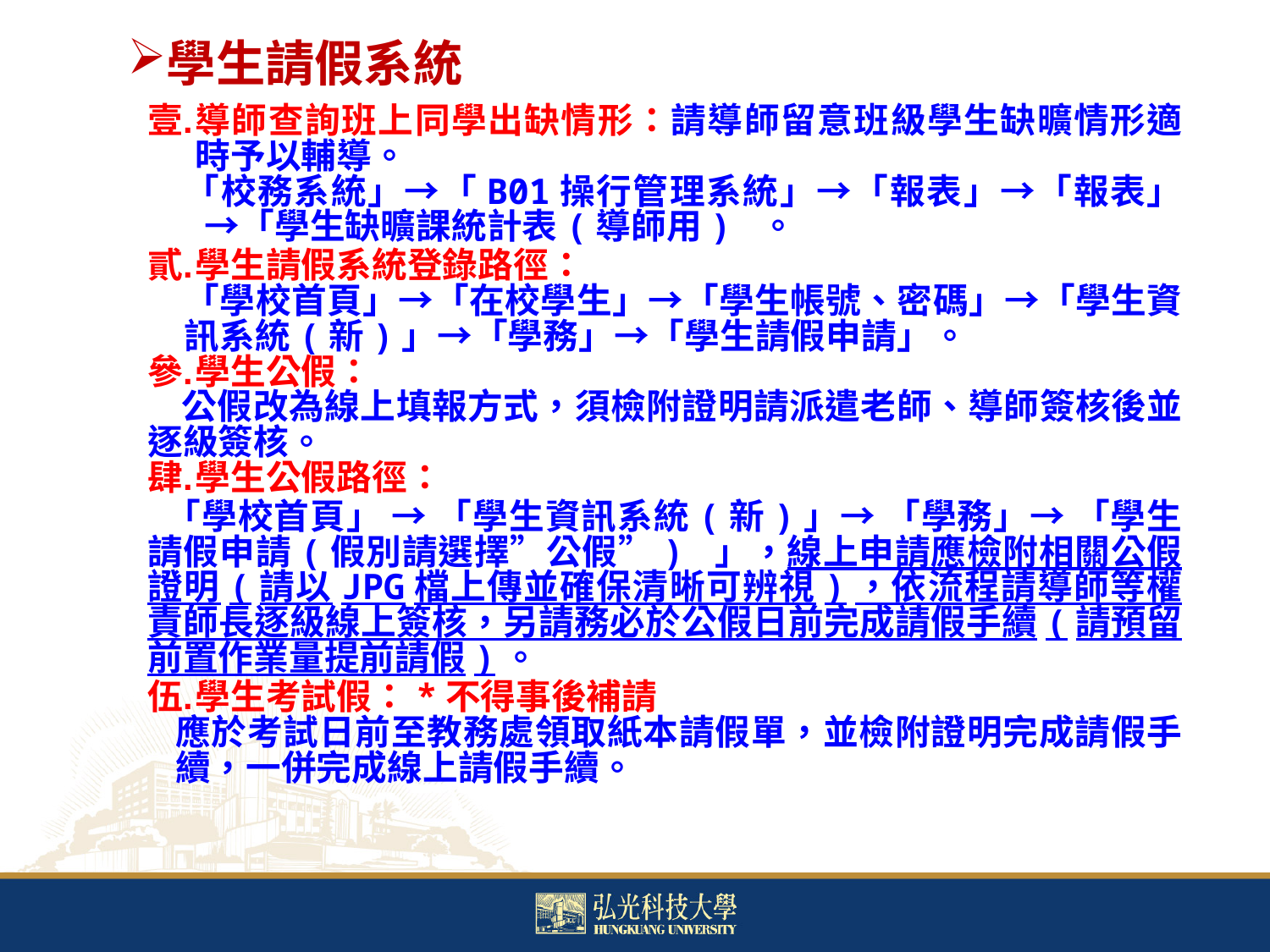

學生請假系統
導師查詢班上同學出缺情形：請導師留意班級學生缺曠情形適時予以輔導。
「校務系統」→「B01操行管理系統」→「報表」→「報表」→「學生缺曠課統計表(導師用) 。
學生請假系統登錄路徑：
「學校首頁」→「在校學生」→「學生帳號、密碼」→「學生資訊系統(新)」→「學務」→「學生請假申請」。
學生公假：
   公假改為線上填報方式，須檢附證明請派遣老師、導師簽核後並逐級簽核。
學生公假路徑：
 「學校首頁」 → 「學生資訊系統(新)」→ 「學務」→ 「學生請假申請(假別請選擇”公假”) 」，線上申請應檢附相關公假證明(請以JPG檔上傳並確保清晰可辨視)，依流程請導師等權責師長逐級線上簽核，另請務必於公假日前完成請假手續(請預留前置作業量提前請假)。
學生考試假：*不得事後補請
應於考試日前至教務處領取紙本請假單，並檢附證明完成請假手續，一併完成線上請假手續。